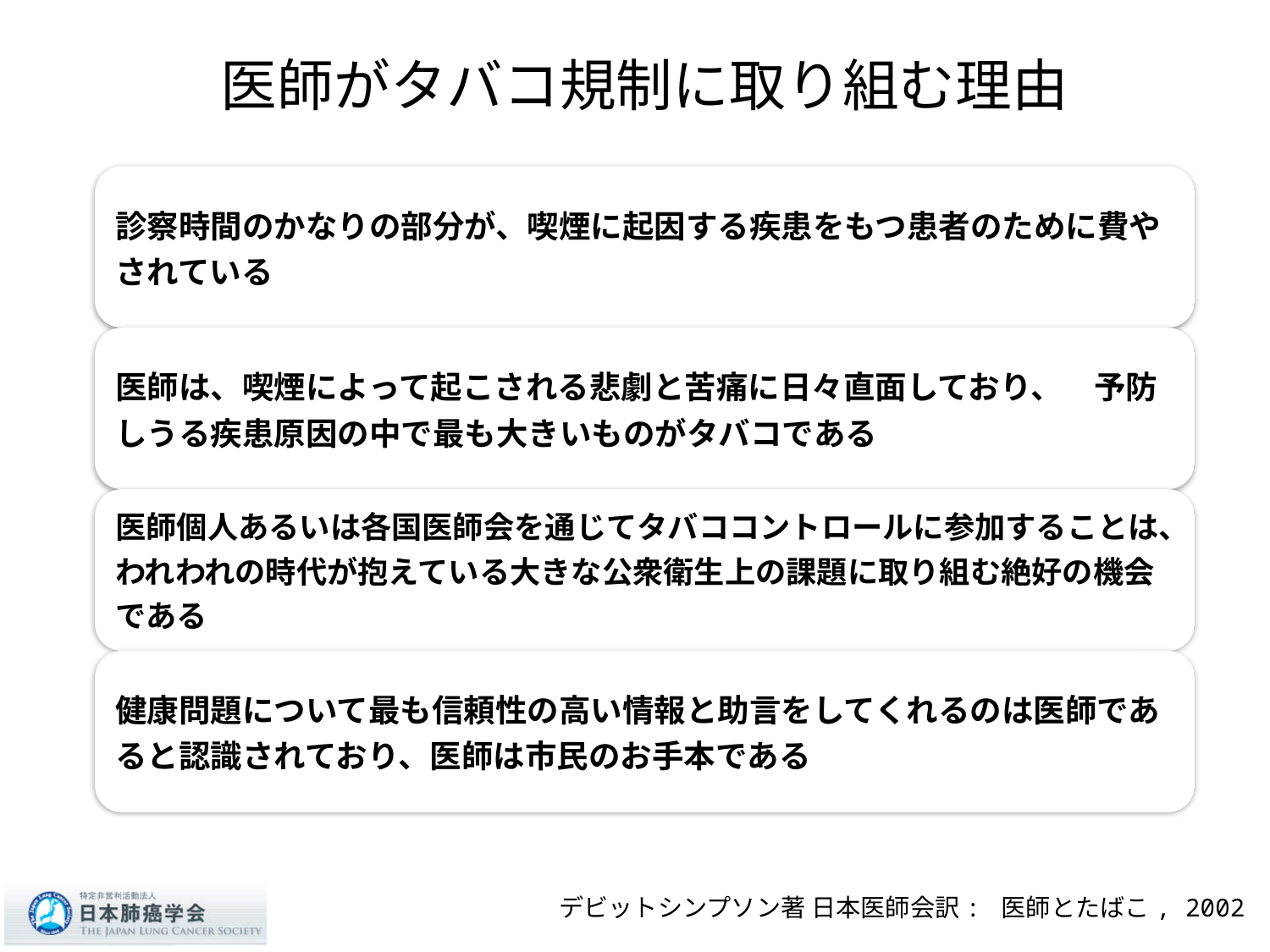

# 医師がタバコ規制に取り組む理由
診察時間のかなりの部分が、喫煙に起因する疾患をもつ患者のために費やされている
医師は、喫煙によって起こされる悲劇と苦痛に日々直面しており、　予防しうる疾患原因の中で最も大きいものがタバコである
医師個人あるいは各国医師会を通じてタバココントロールに参加することは、われわれの時代が抱えている大きな公衆衛生上の課題に取り組む絶好の機会である
健康問題について最も信頼性の高い情報と助言をしてくれるのは医師であると認識されており、医師は市民のお手本である
デビットシンプソン著 日本医師会訳: 医師とたばこ, 2002